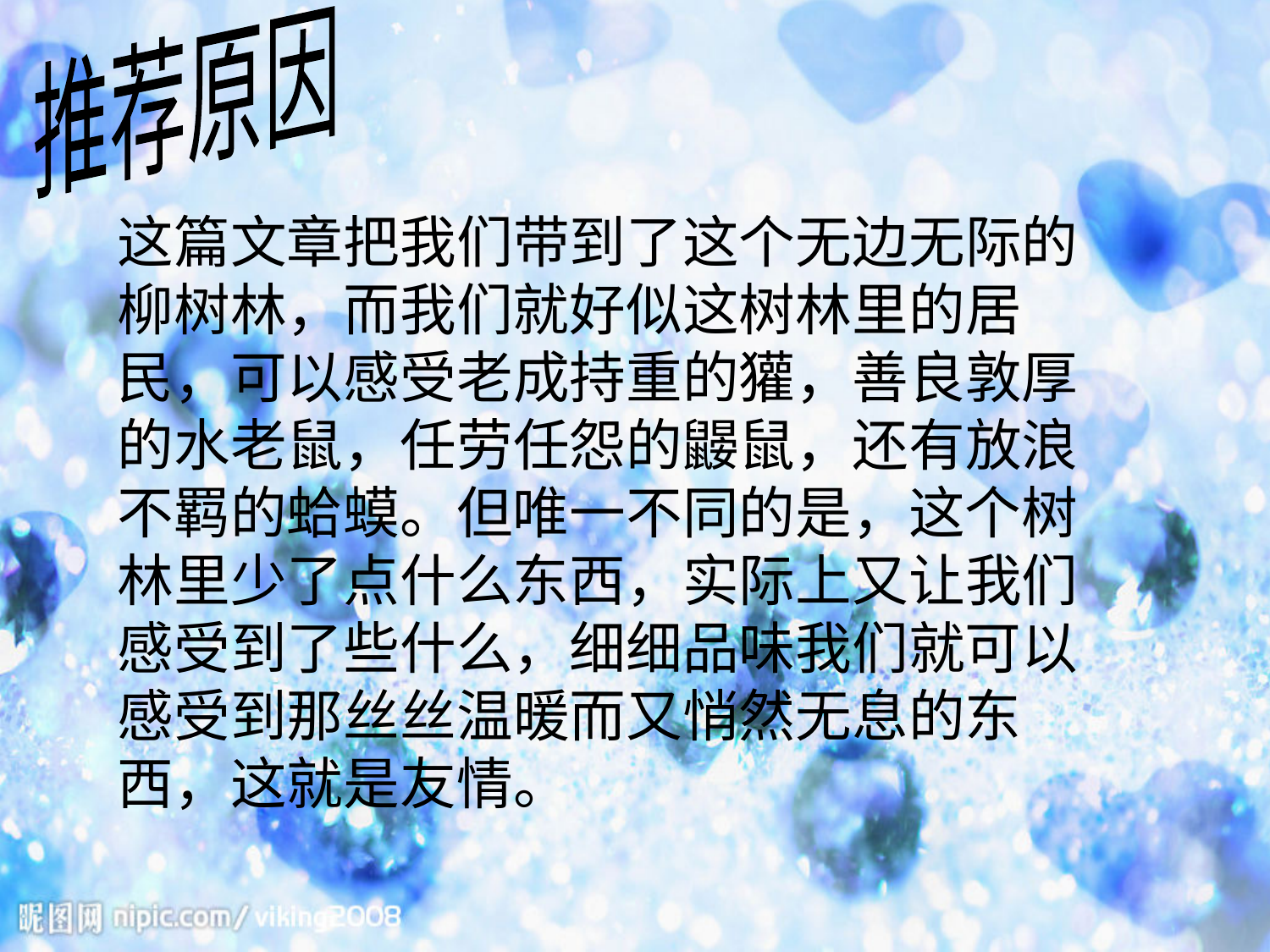

推荐原因
这篇文章把我们带到了这个无边无际的柳树林，而我们就好似这树林里的居民，可以感受老成持重的獾，善良敦厚的水老鼠，任劳任怨的鼹鼠，还有放浪不羁的蛤蟆。但唯一不同的是，这个树林里少了点什么东西，实际上又让我们感受到了些什么，细细品味我们就可以感受到那丝丝温暖而又悄然无息的东西，这就是友情。